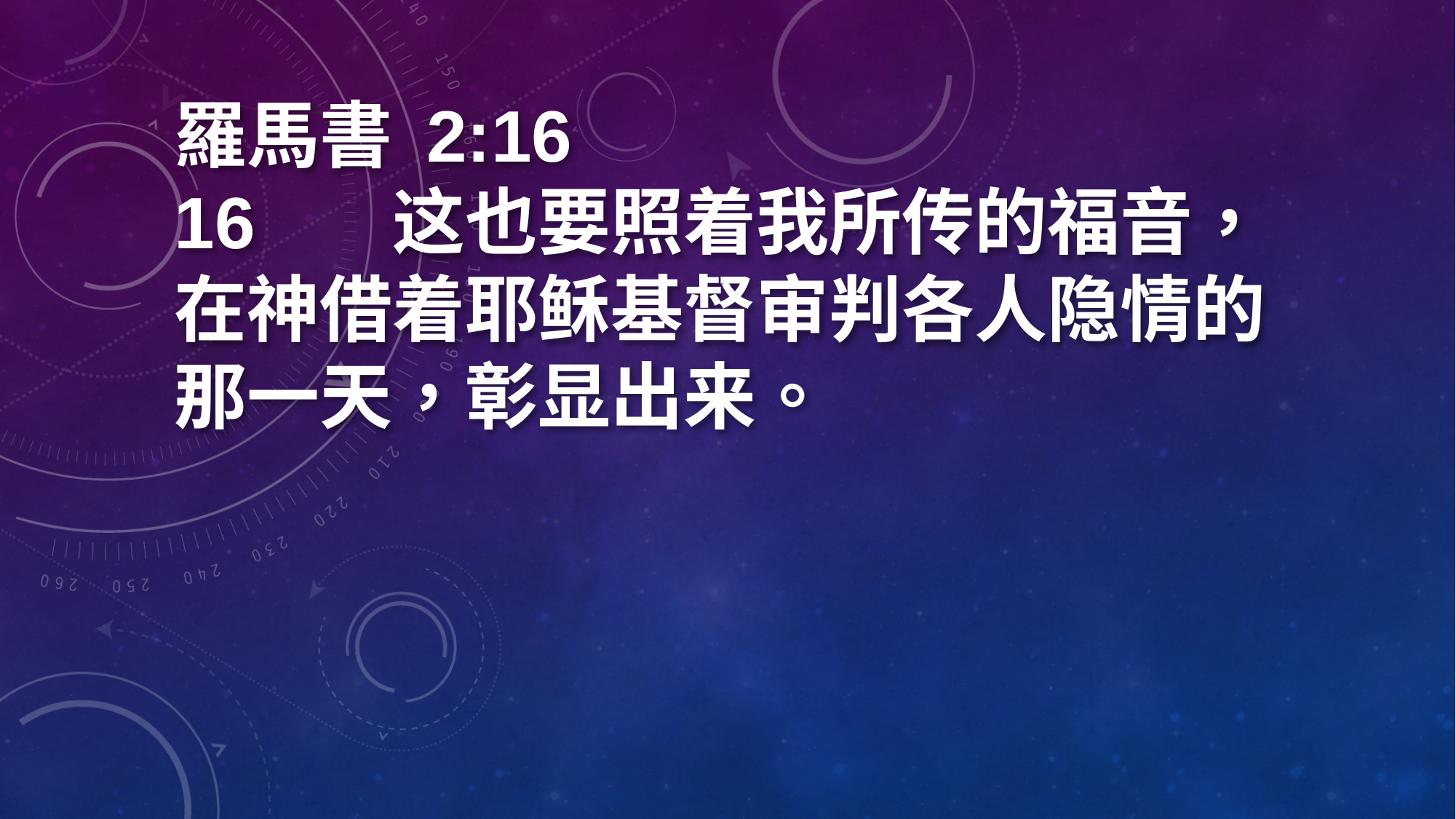

羅馬書 2:16
16	 	这也要照着我所传的福音，在神借着耶稣基督审判各人隐情的那一天，彰显出来。